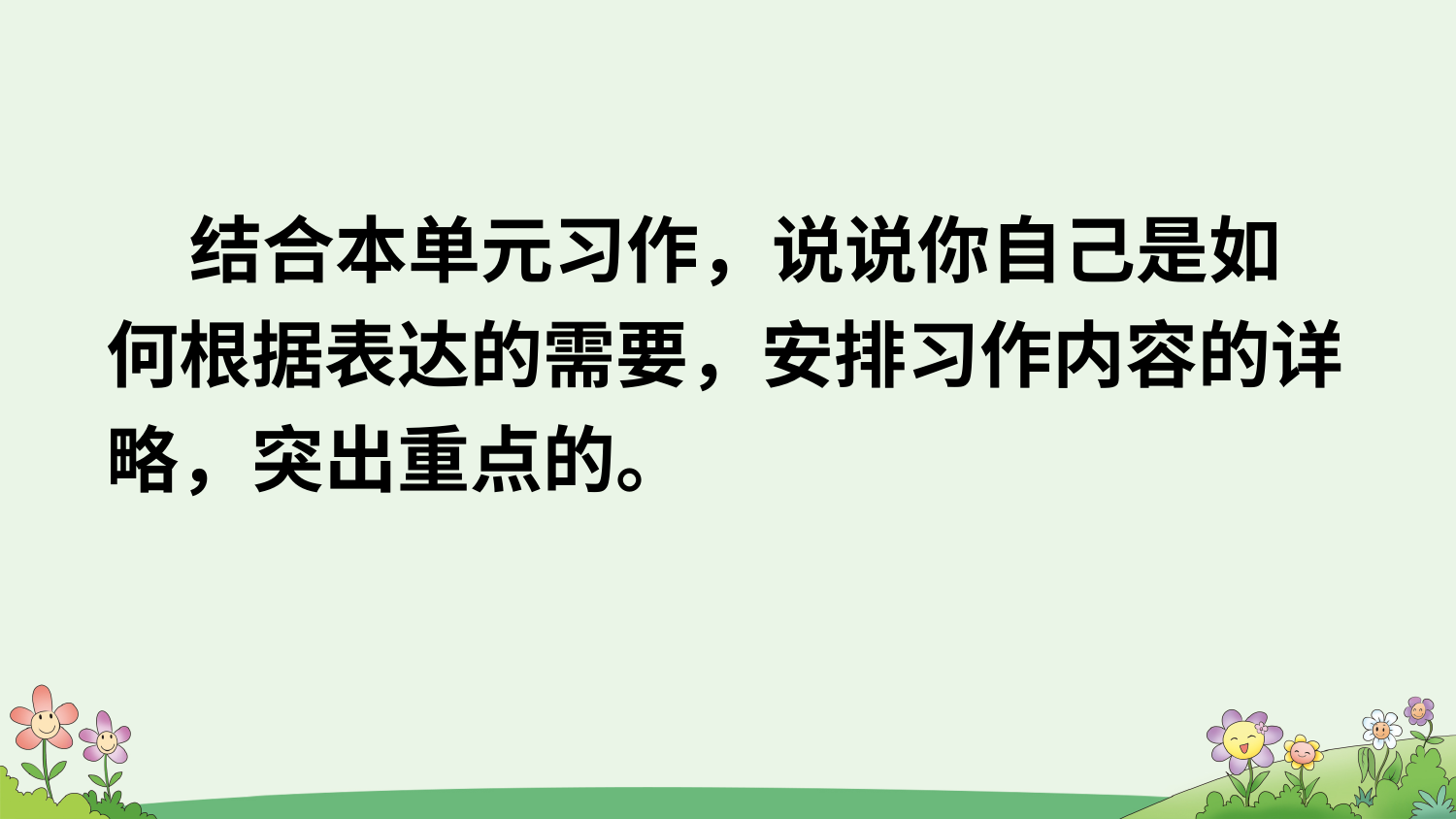

结合本单元习作，说说你自己是如何根据表达的需要，安排习作内容的详略，突出重点的。